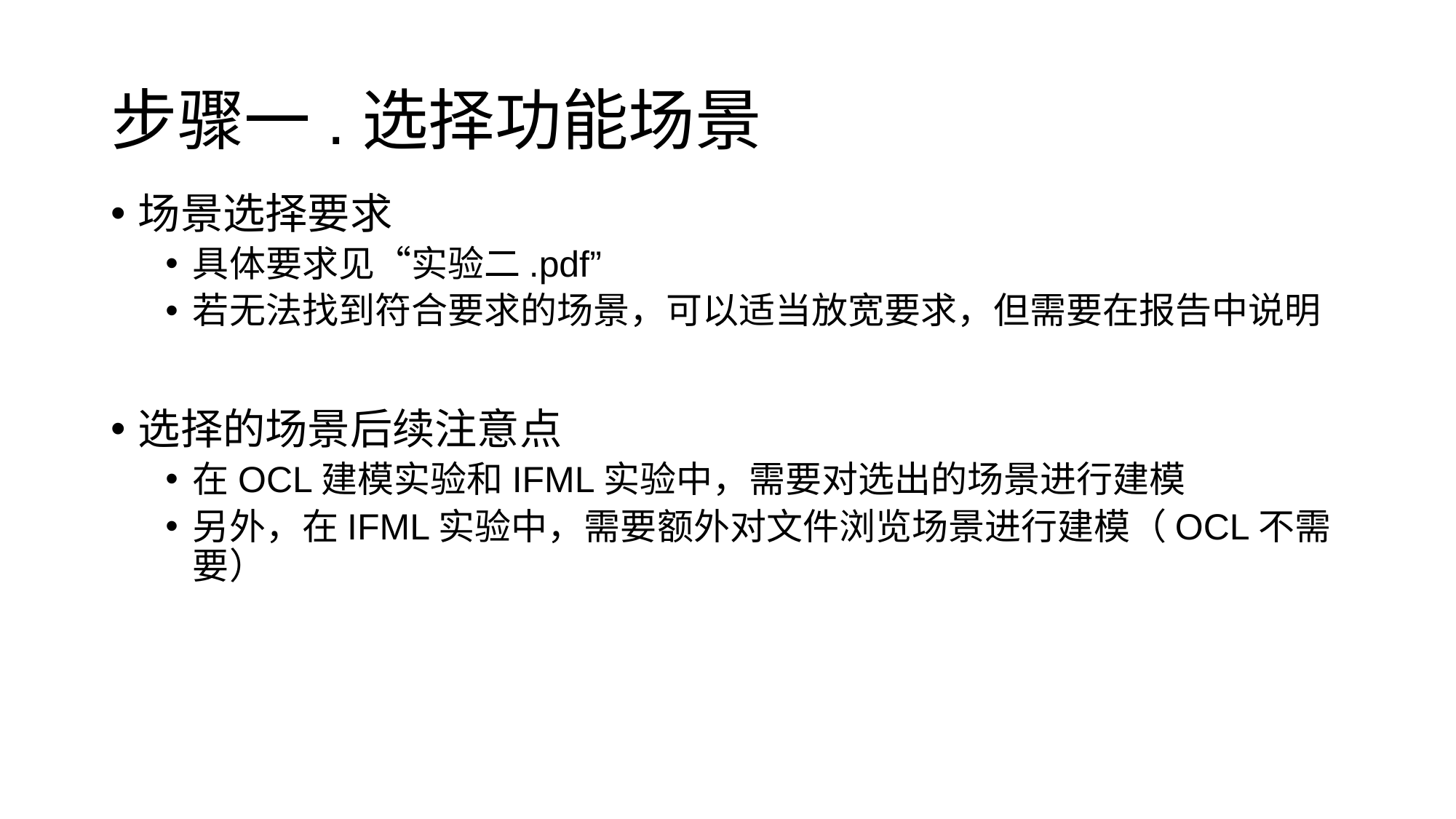

# 步骤一.选择功能场景
场景选择要求
具体要求见“实验二.pdf”
若无法找到符合要求的场景，可以适当放宽要求，但需要在报告中说明

选择的场景后续注意点
在OCL建模实验和IFML实验中，需要对选出的场景进行建模
另外，在IFML实验中，需要额外对文件浏览场景进行建模（OCL不需要）